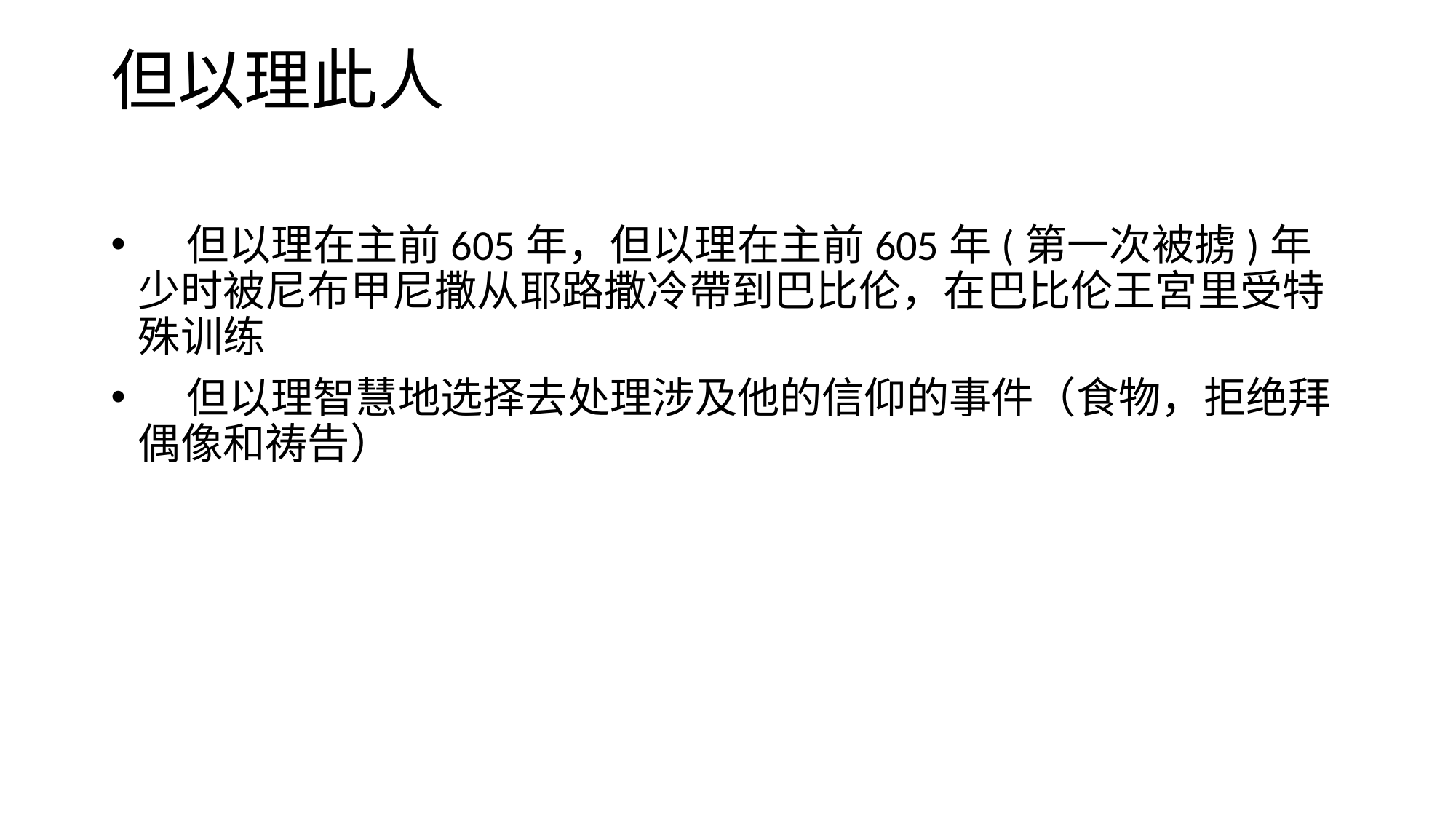

# 但以理此人
    但以理在主前605年，但以理在主前605年(第一次被掳)年少时被尼布甲尼撒从耶路撒冷帶到巴比伦，在巴比伦王宮里受特殊训练
    但以理智慧地选择去处理涉及他的信仰的事件（食物，拒绝拜偶像和祷告）